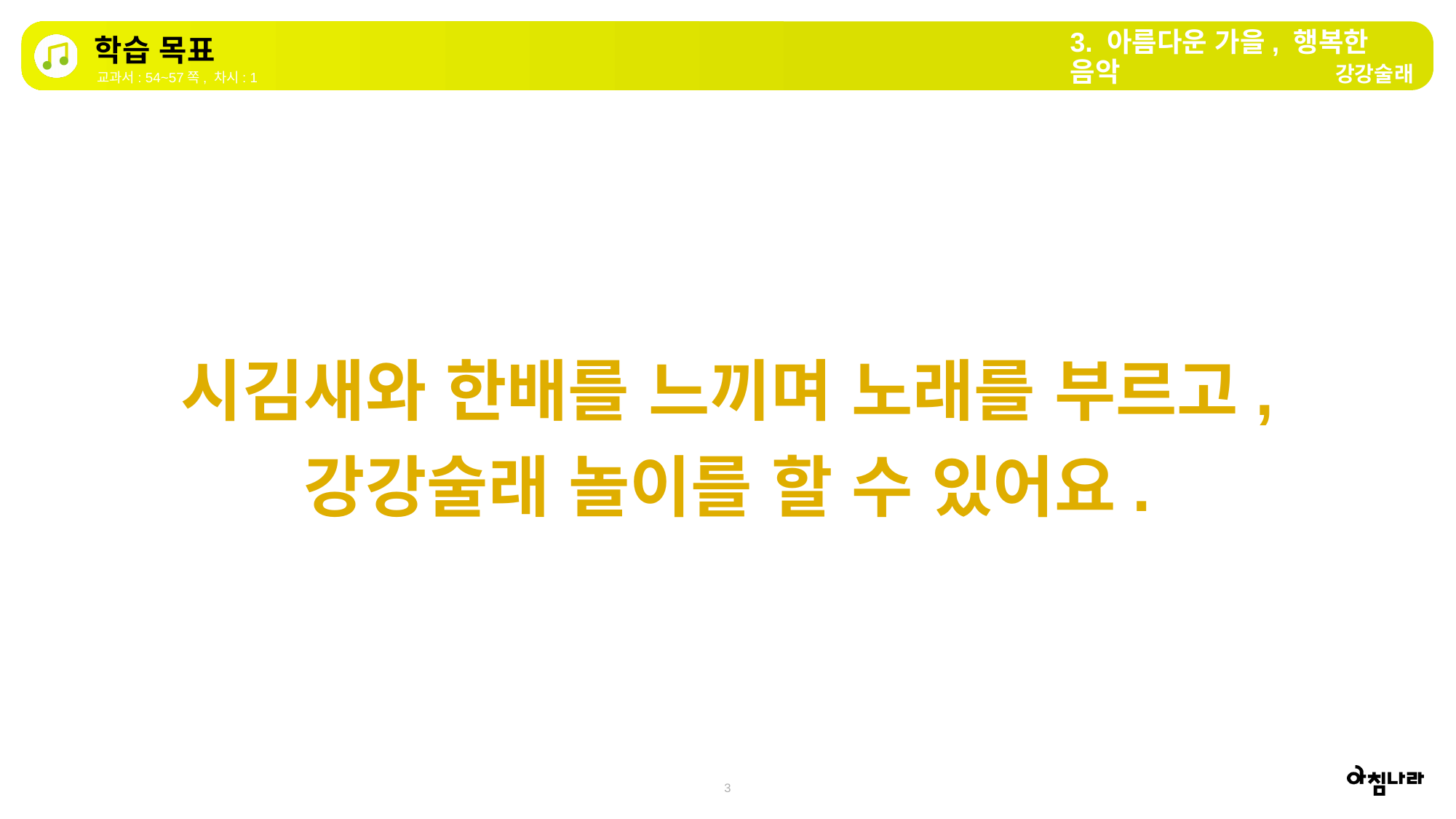

3. 아름다운 가을, 행복한 음악
학습 목표
강강술래
교과서: 54~57쪽, 차시: 1
시김새와 한배를 느끼며 노래를 부르고, 강강술래 놀이를 할 수 있어요.
3